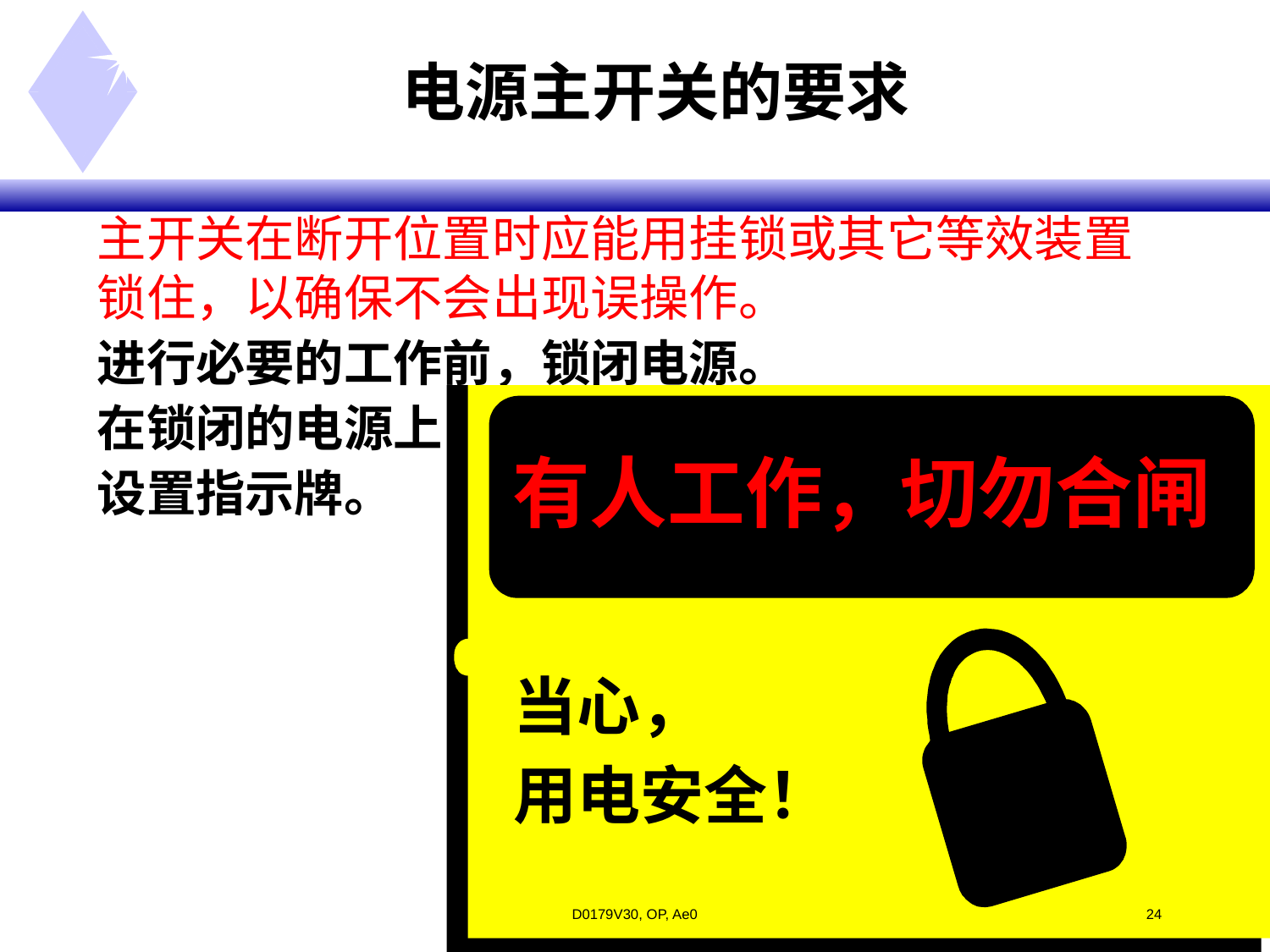

# 电源主开关的要求
主开关在断开位置时应能用挂锁或其它等效装置锁住，以确保不会出现误操作。
进行必要的工作前，锁闭电源。
在锁闭的电源上
设置指示牌。

有人工作，切勿合闸

当心，
用电安全！

D0179V30, OP, Ae0
24